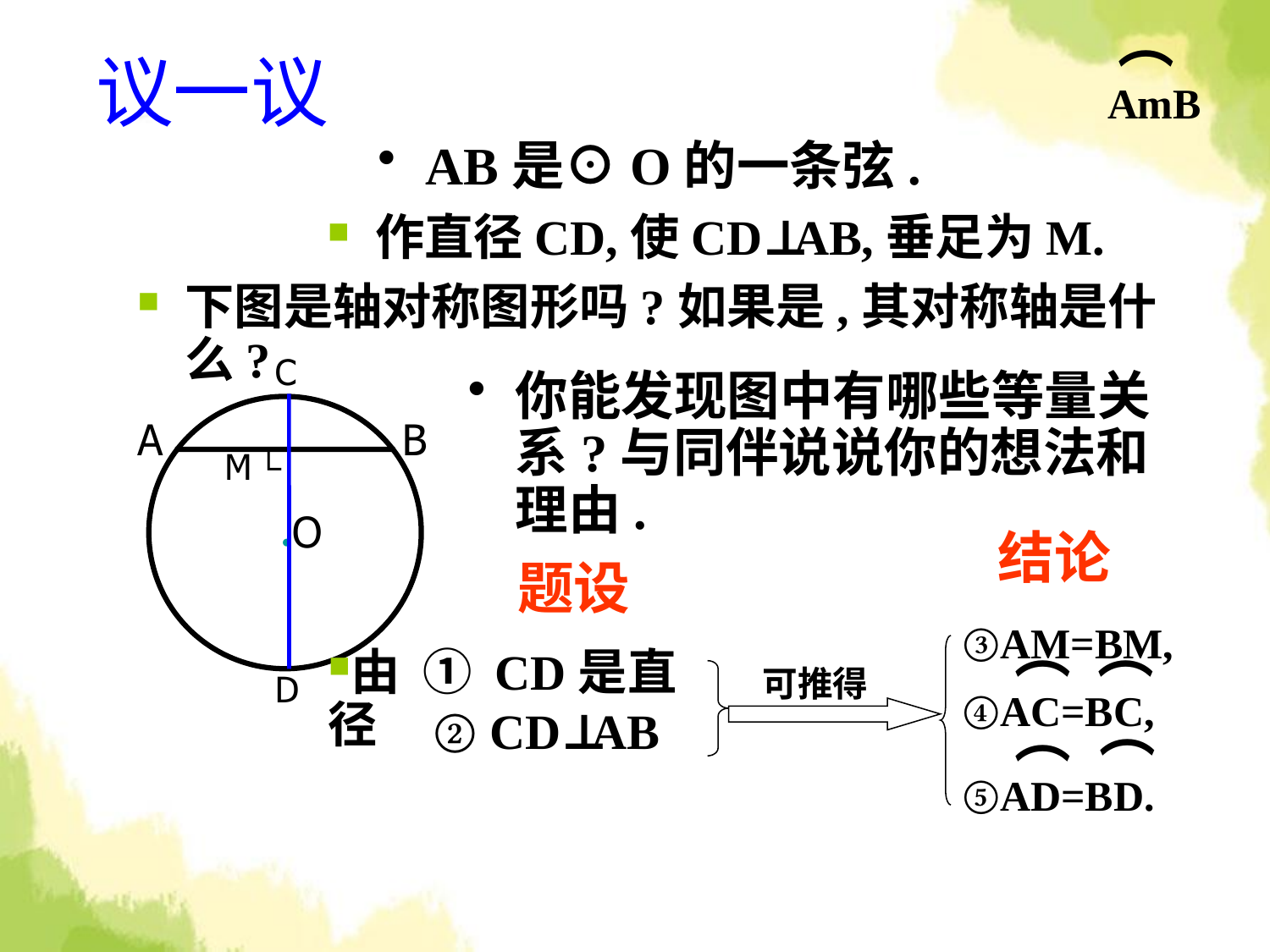

议一议
⌒
AmB
AB是⊙O的一条弦.
作直径CD,使CD⊥AB,垂足为M.
下图是轴对称图形吗?如果是,其对称轴是什么?
C

M└
D
你能发现图中有哪些等量关系?与同伴说说你的想法和理由.

●O
A
B

结论
题设
③AM=BM,

由  ① CD是直径
⌒
⌒
④AC=BC,
可推得

② CD⊥AB
⌒
⌒
⑤AD=BD.